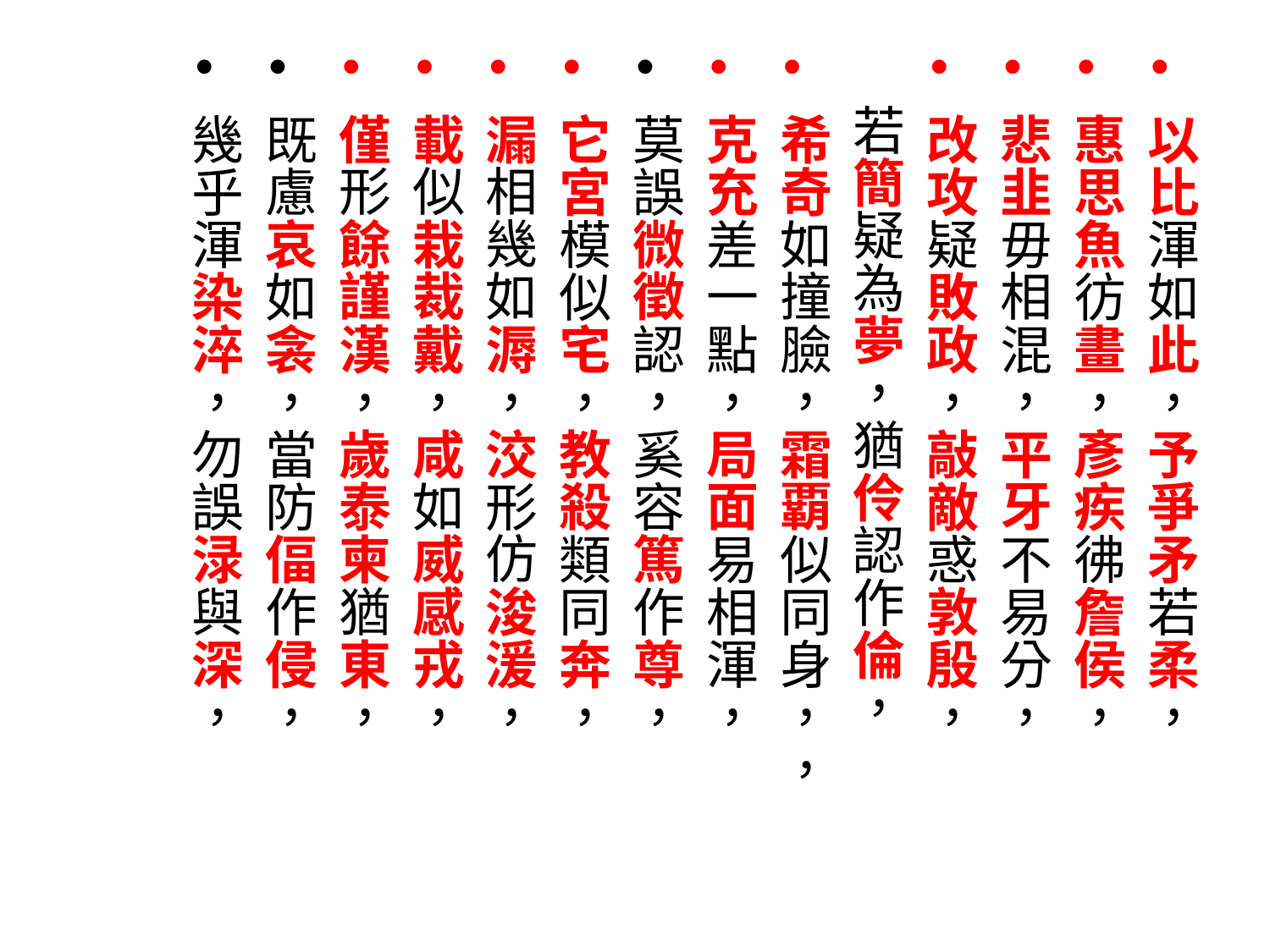

#
以比渾如此，予爭矛若柔，
惠思魚彷畫，彥疾彿詹侯，
悲韭毋相混，平牙不易分，
改攻疑敗政，敲敵惑敦殷，
  若簡疑為夢，猶伶認作倫，
希奇如撞臉，霜覇似同身，，
克充差一點，局面易相渾，
莫誤微徵認，奚容篤作尊，
它宮模似宅，教殺類同奔，
漏相幾如溽，洨形仿浚湲，
載似栽裁戴，咸如威感戎，
僅形餘謹漢，歲泰柬猶東，
既慮哀如衾，當防偪作侵，
幾乎渾染淬，勿誤渌與深，